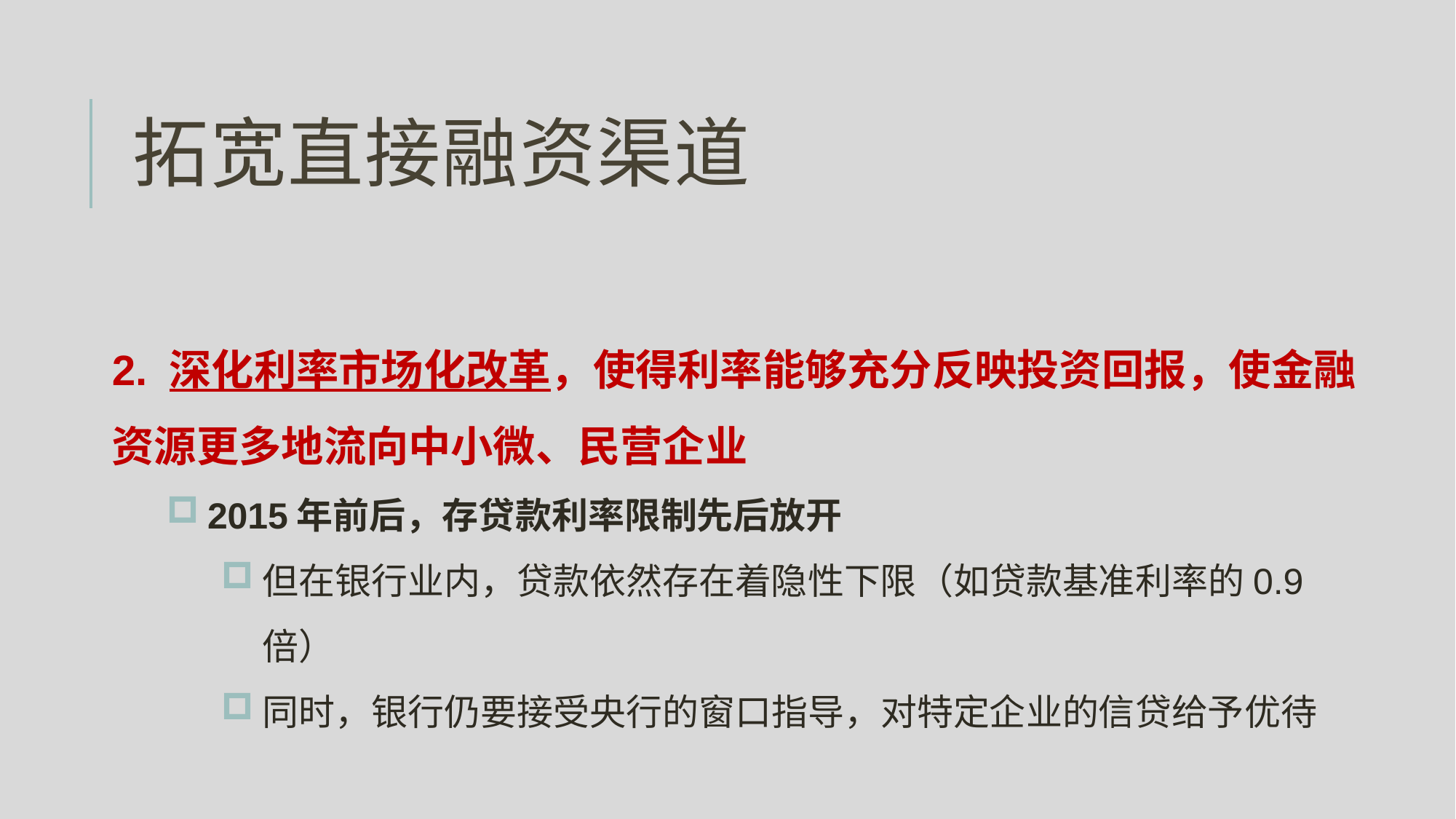

# 拓宽直接融资渠道
2. 深化利率市场化改革，使得利率能够充分反映投资回报，使金融资源更多地流向中小微、民营企业
2015年前后，存贷款利率限制先后放开
但在银行业内，贷款依然存在着隐性下限（如贷款基准利率的0.9倍）
同时，银行仍要接受央行的窗口指导，对特定企业的信贷给予优待